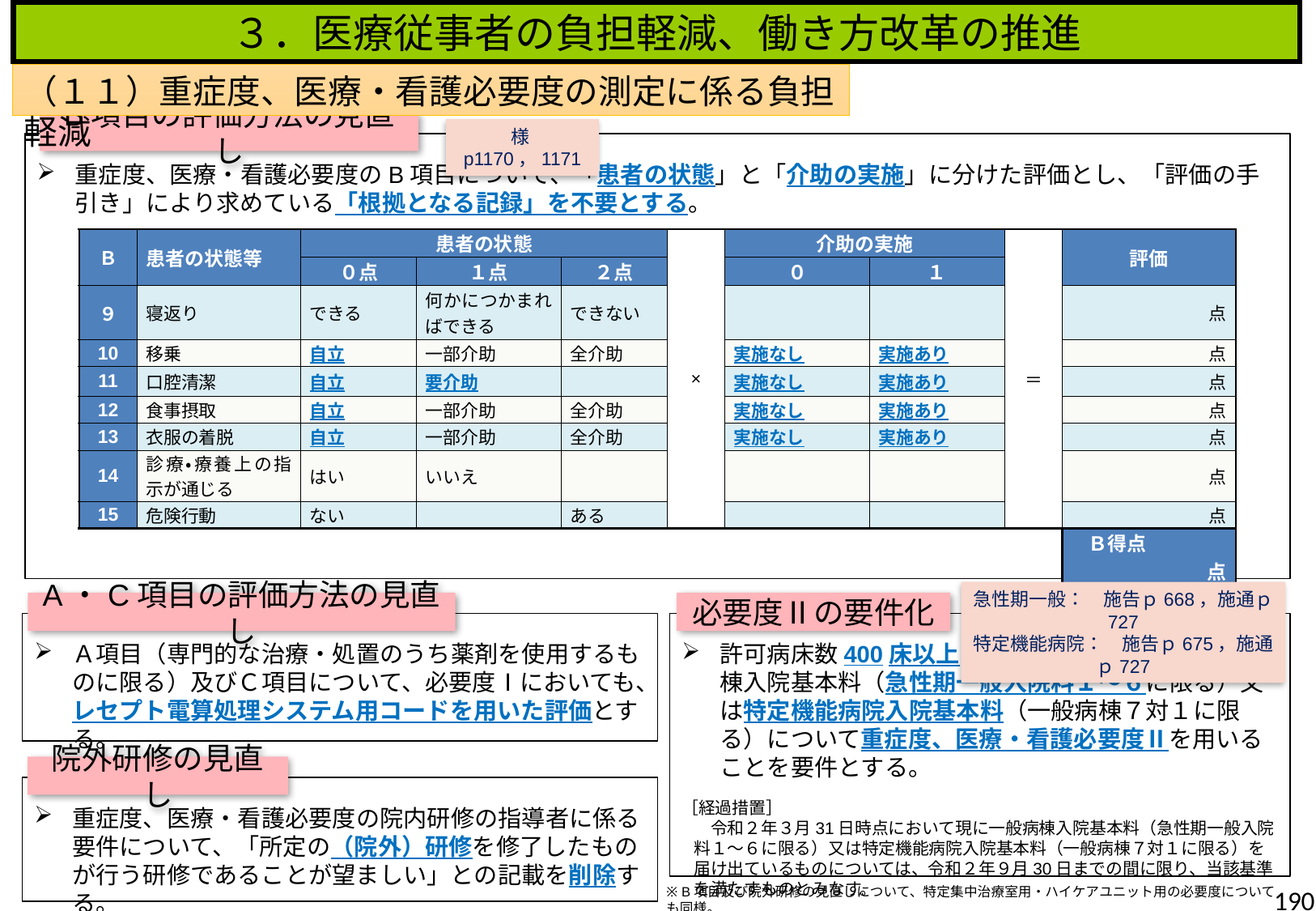

３．医療従事者の負担軽減、働き方改革の推進
（１１）重症度、医療・看護必要度の測定に係る負担軽減
B項目の評価方法の見直し
様p1170，1171

重症度、医療・看護必要度のB項目について、「患者の状態」と「介助の実施」に分けた評価とし、「評価の手引き」により求めている「根拠となる記録」を不要とする。

| Ｂ | 患者の状態等 | 患者の状態 |  |  | × | 介助の実施 |  | ＝ | 評価 |
| --- | --- | --- | --- | --- | --- | --- | --- | --- | --- |
|  |  | ０点 | １点 | ２点 |  | ０ | １ |  |  |
| ９ | 寝返り | できる | 何かにつかまればできる | できない |  |  |  |  | 点 |
| 10 | 移乗 | 自立 | 一部介助 | 全介助 |  | 実施なし | 実施あり |  | 点 |
| 11 | 口腔清潔 | 自立 | 要介助 |  |  | 実施なし | 実施あり |  | 点 |
| 12 | 食事摂取 | 自立 | 一部介助 | 全介助 |  | 実施なし | 実施あり |  | 点 |
| 13 | 衣服の着脱 | 自立 | 一部介助 | 全介助 |  | 実施なし | 実施あり |  | 点 |
| 14 | 診療・療養上の指示が通じる | はい | いいえ |  |  |  |  |  | 点 |
| 15 | 危険行動 | ない |  | ある |  |  |  |  | 点 |
|  |  |  |  |  |  |  |  |  | Ｂ得点　 　 　　点 |
急性期一般：　施告ｐ668，施通ｐ727
特定機能病院：　施告ｐ675，施通ｐ727
A・C項目の評価方法の見直し
必要度Ⅱの要件化

Ａ項目（専門的な治療・処置のうち薬剤を使用するものに限る）及びＣ項目について、必要度Ⅰにおいても、レセプト電算処理システム用コードを用いた評価とする。

許可病床数400床以上の医療機関において、一般病棟入院基本料（急性期一般入院料１～６に限る）又は特定機能病院入院基本料（一般病棟７対１に限る）について重症度、医療・看護必要度Ⅱを用いることを要件とする。

［経過措置］
　令和２年３月31日時点において現に一般病棟入院基本料（急性期一般入院料１～６に限る）又は特定機能病院入院基本料（一般病棟７対１に限る）を届け出ているものについては、令和２年９月30日までの間に限り、当該基準を満たすものとみなす。
院外研修の見直し

重症度、医療・看護必要度の院内研修の指導者に係る要件について、「所定の（院外）研修を修了したものが行う研修であることが望ましい」との記載を削除する。
190
※ B項目及び院外研修の見直しについて、特定集中治療室用・ハイケアユニット用の必要度についても同様。